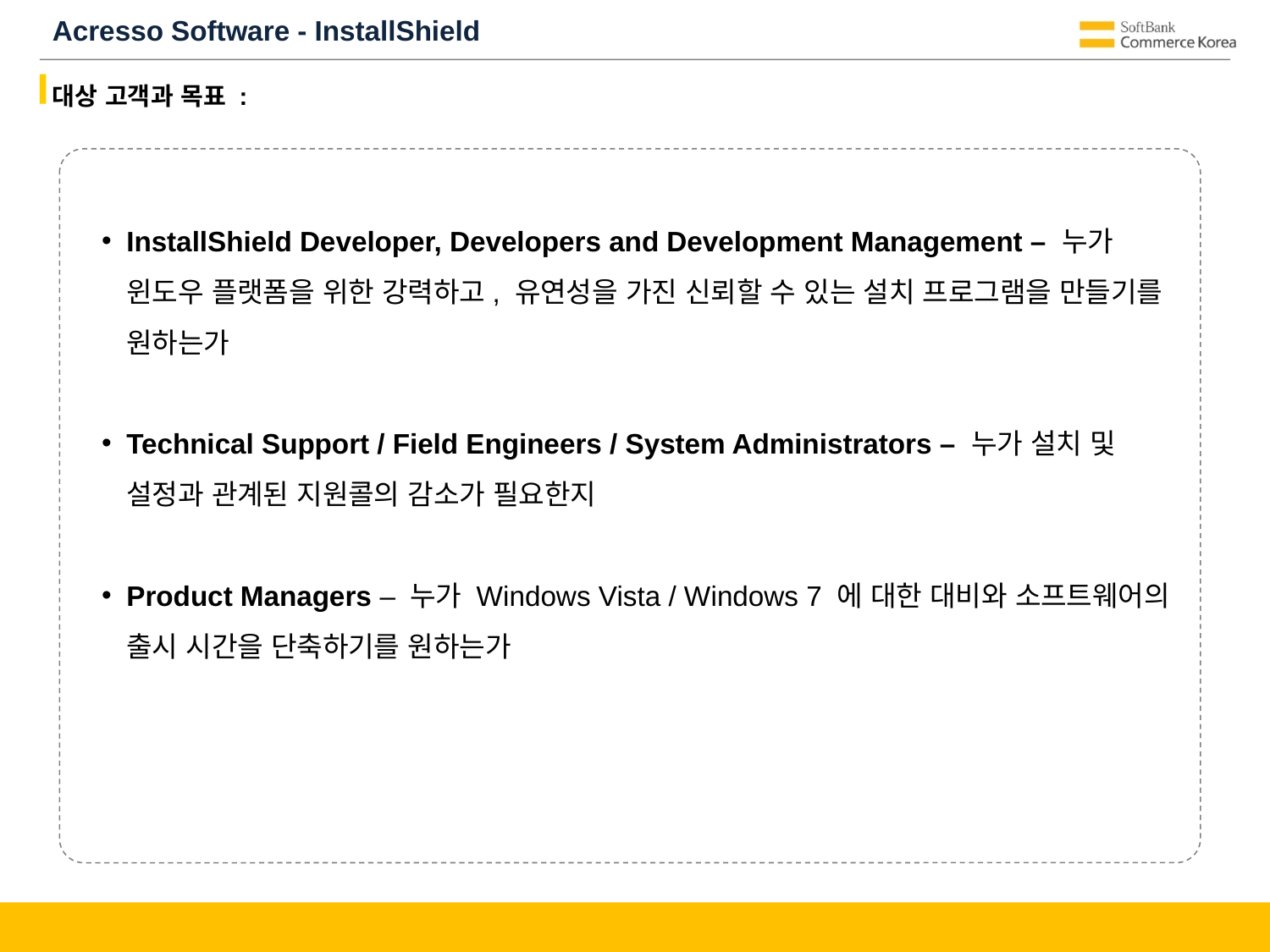

# Acresso Software - InstallShield
대상 고객과 목표 :

InstallShield Developer, Developers and Development Management – 누가 윈도우 플랫폼을 위한 강력하고, 유연성을 가진 신뢰할 수 있는 설치 프로그램을 만들기를 원하는가
Technical Support / Field Engineers / System Administrators – 누가 설치 및 설정과 관계된 지원콜의 감소가 필요한지

Product Managers – 누가 Windows Vista / Windows 7 에 대한 대비와 소프트웨어의 출시 시간을 단축하기를 원하는가